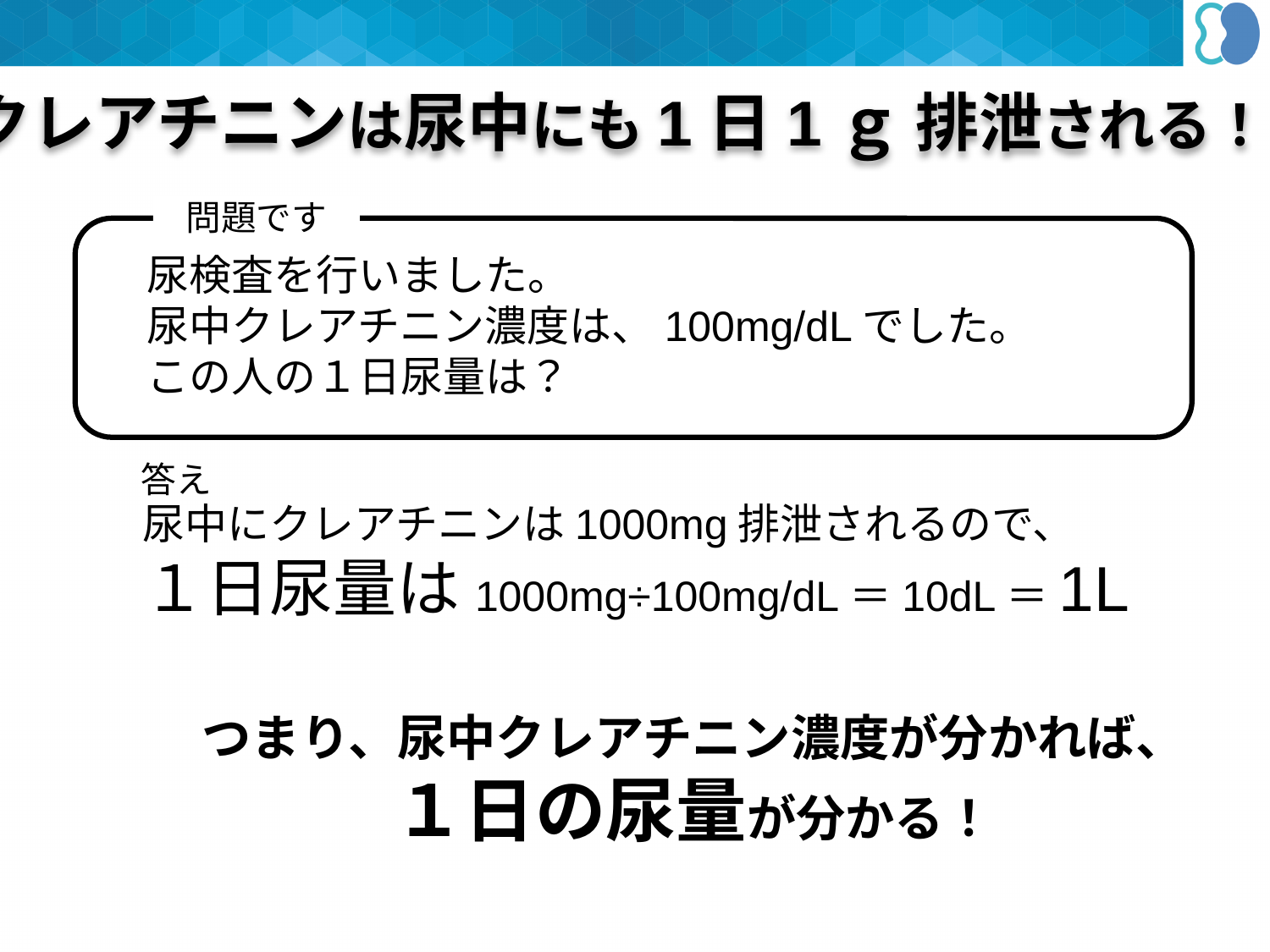

クレアチニンは尿中にも1日1ｇ 排泄される！
問題です

尿検査を行いました。
尿中クレアチニン濃度は、100mg/dLでした。
この人の１日尿量は？
答え
尿中にクレアチニンは1000mg排泄されるので、
１日尿量は1000mg÷100mg/dL＝10dL＝1L
つまり、尿中クレアチニン濃度が分かれば、
１日の尿量が分かる！